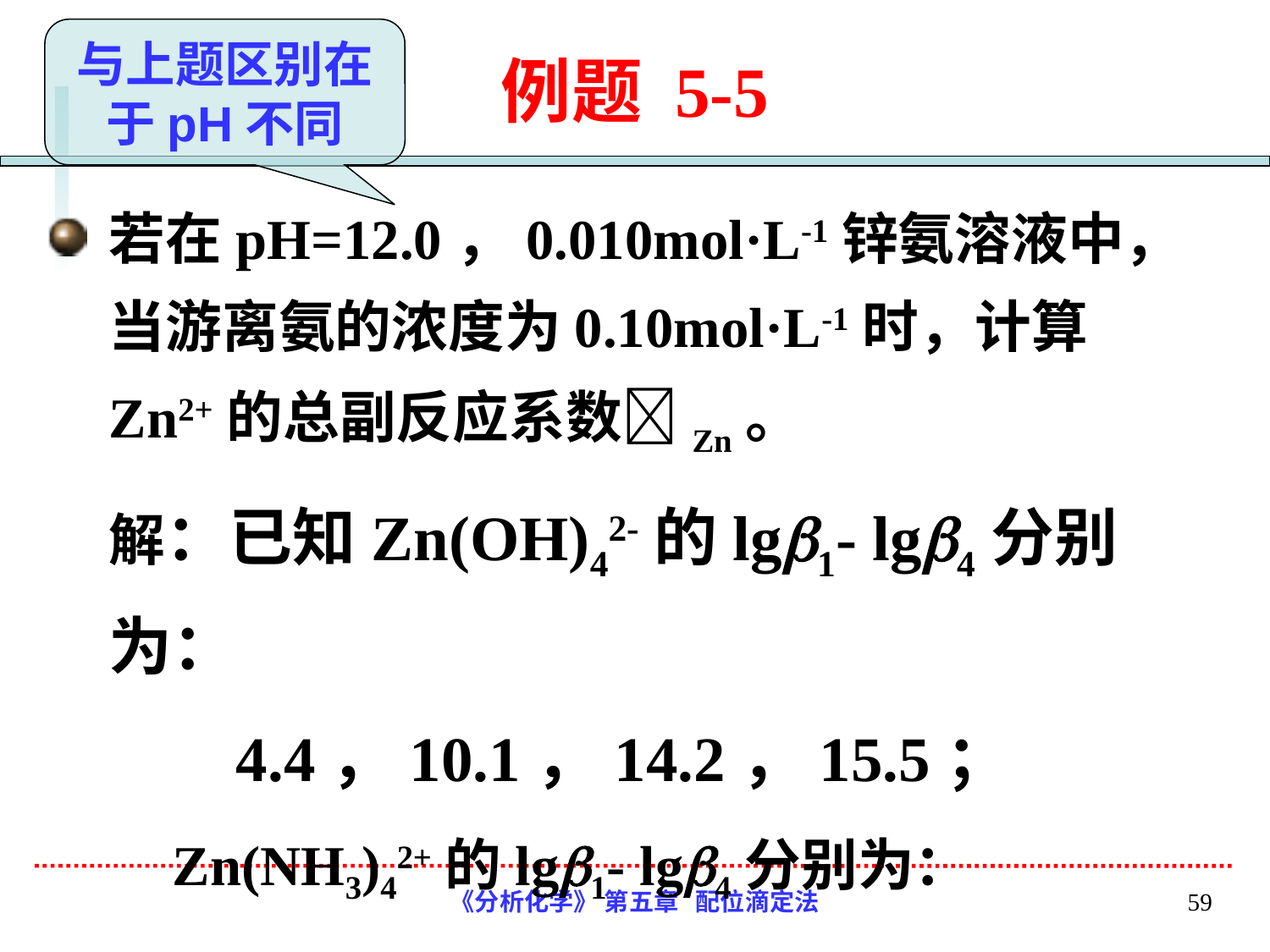

与上题区别在于pH不同
# 例题 5-5
若在pH=12.0，0.010mol·L-1锌氨溶液中，当游离氨的浓度为0.10mol·L-1时，计算Zn2+的总副反应系数αZn。
	解：已知Zn(OH)42-的lgβ1- lgβ4分别为：
		4.4，10.1，14.2，15.5；
	Zn(NH3)42+的lgβ1- lgβ4分别为：
	2.27，4.61，7.01，9.06。
《分析化学》 第五章   配位滴定法
59